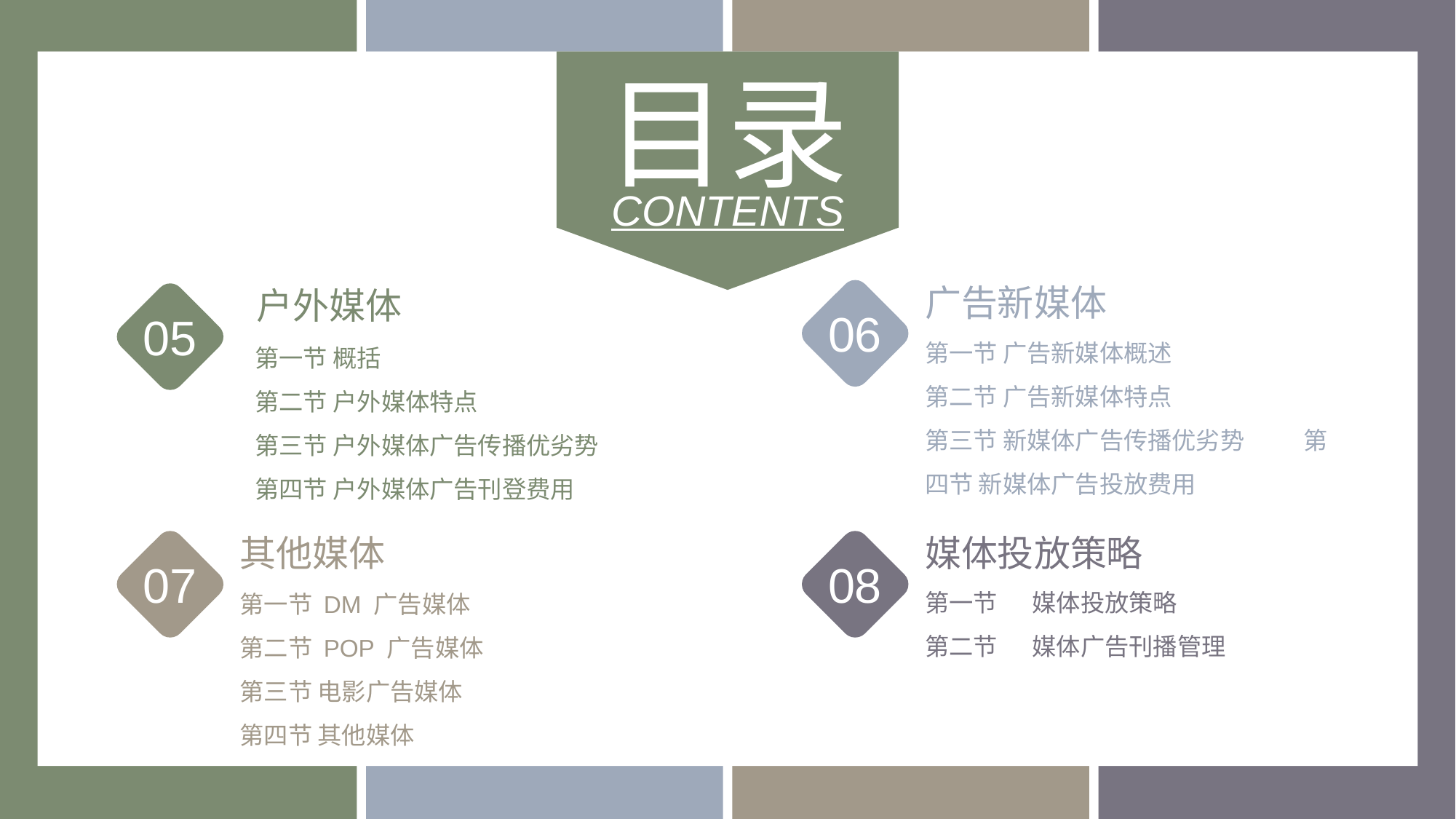

目录
CONTENTS

广告新媒体

06
第一节 广告新媒体概述
第二节 广告新媒体特点
第三节 新媒体广告传播优劣势 　　 第四节 新媒体广告投放费用
 户外媒体

05
第一节 概括
第二节 户外媒体特点
第三节 户外媒体广告传播优劣势 　　 第四节 户外媒体广告刊登费用
其他媒体

07
第一节 DM 广告媒体
第二节 POP 广告媒体
第三节 电影广告媒体
第四节 其他媒体
媒体投放策略

08
第一节 　 媒体投放策略
第二节 　 媒体广告刊播管理